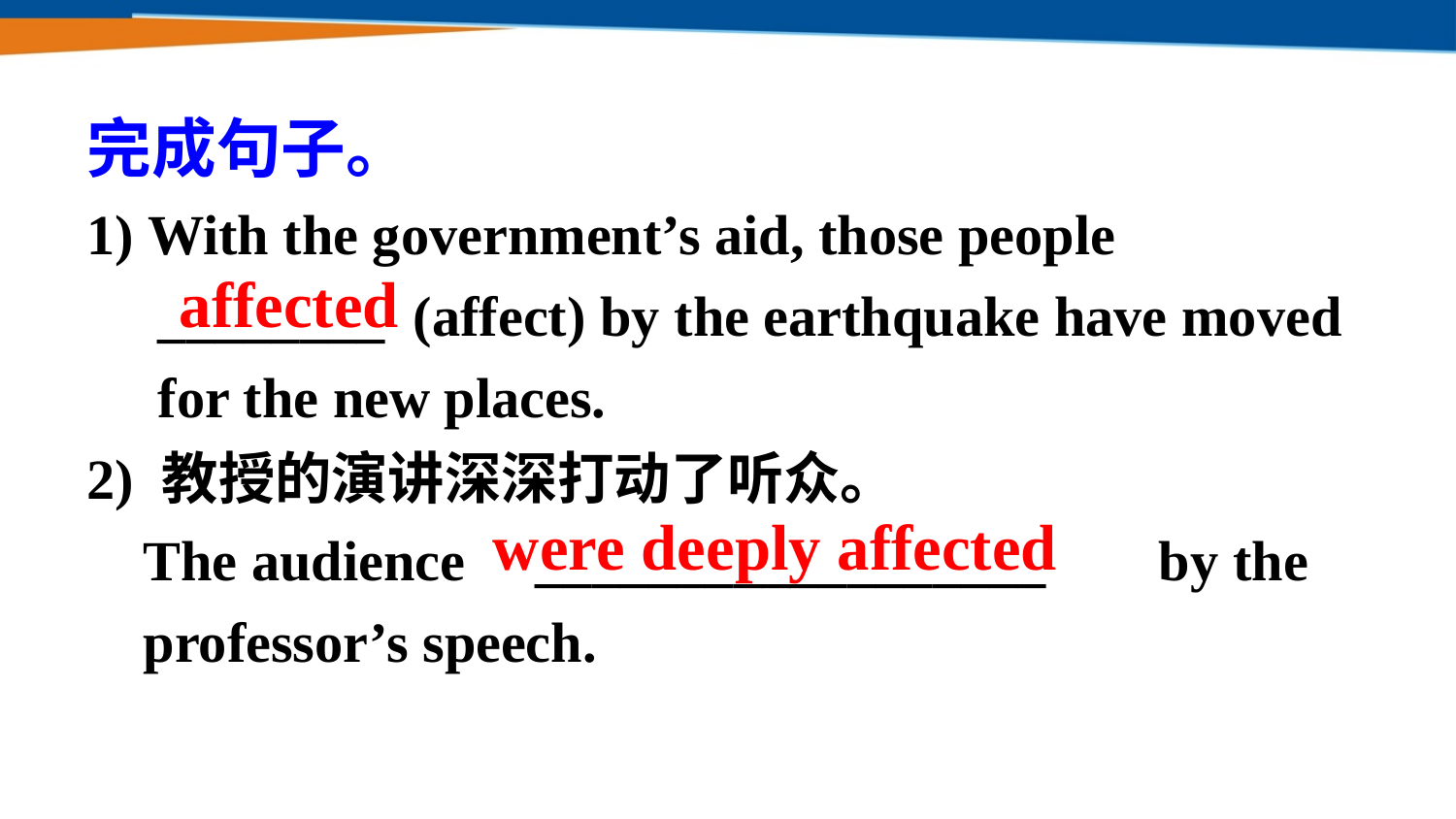

完成句子。
1) With the government’s aid, those people ________  (affect) by the earthquake have moved for the new places.
2) 教授的演讲深深打动了听众。
    The audience     __________________        by the
    professor’s speech.
affected
were deeply affected